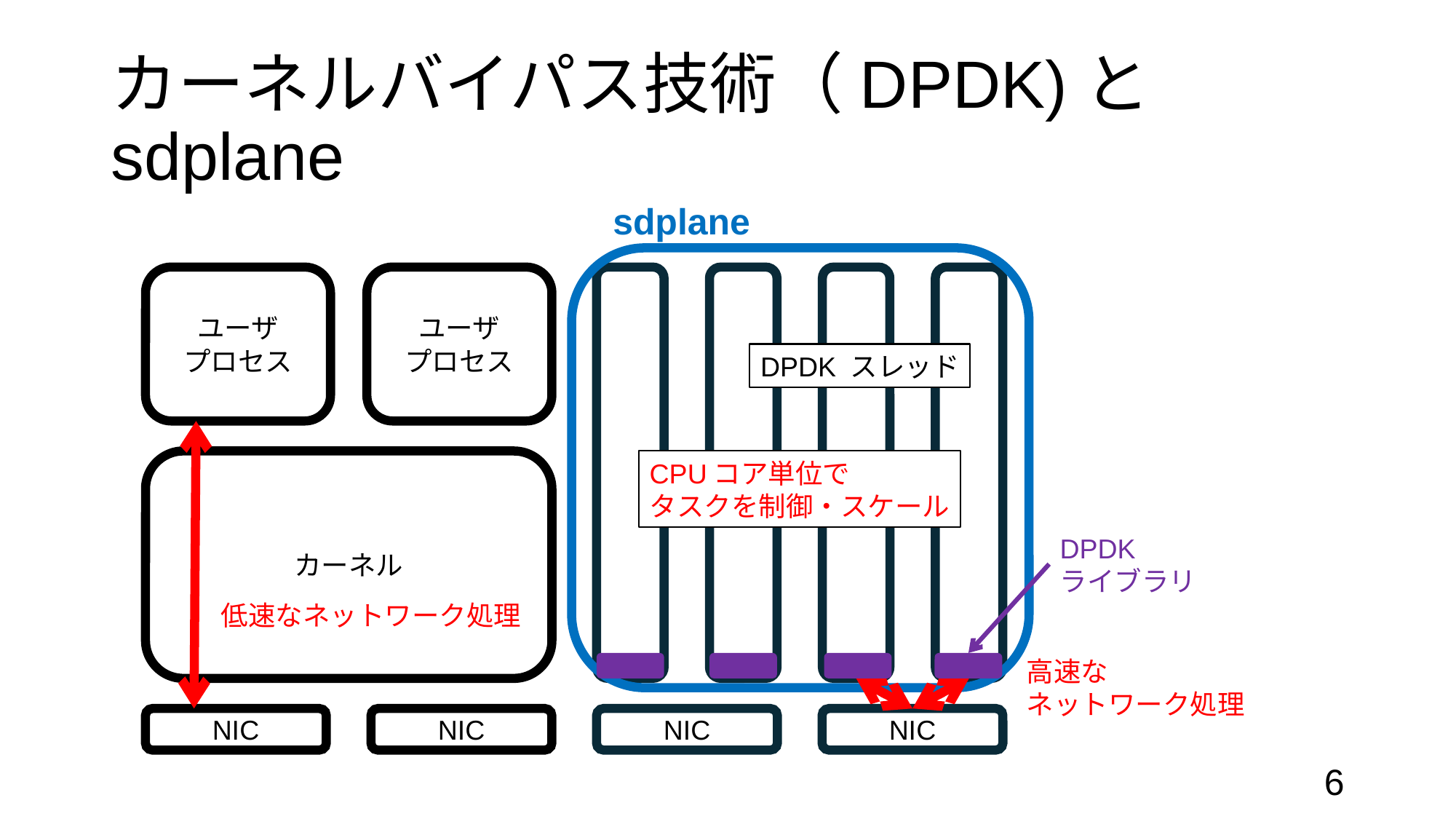

# カーネルバイパス技術（DPDK)とsdplane
sdplane

ユーザ
プロセス
ユーザ
プロセス

DPDK スレッド
カーネル
CPUコア単位で
タスクを制御・スケール
DPDK
ライブラリ
低速なネットワーク処理
高速な
ネットワーク処理

NIC
NIC
NIC
NIC
6